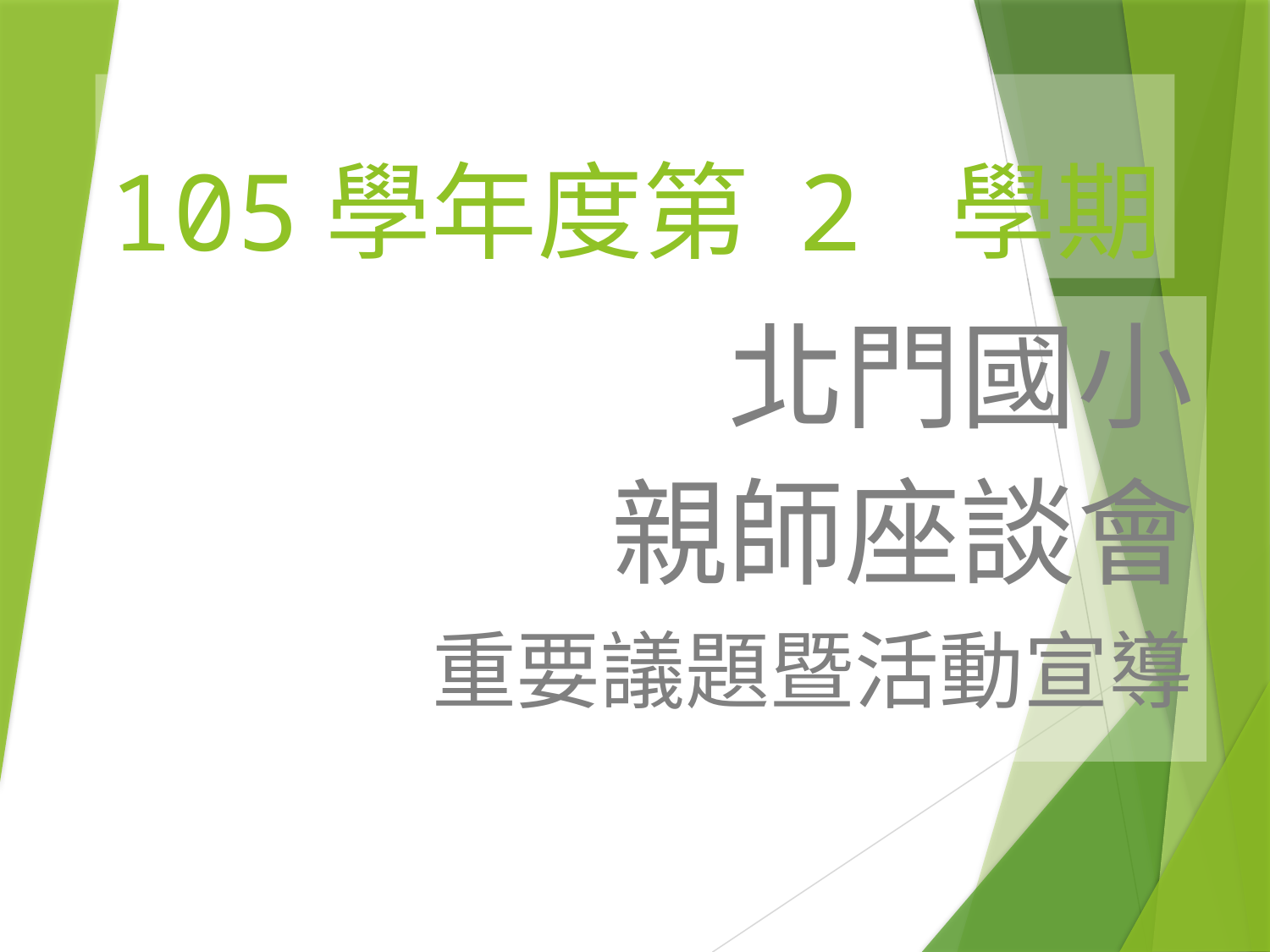

# 105學年度第 2 學期
北門國小
親師座談會
重要議題暨活動宣導